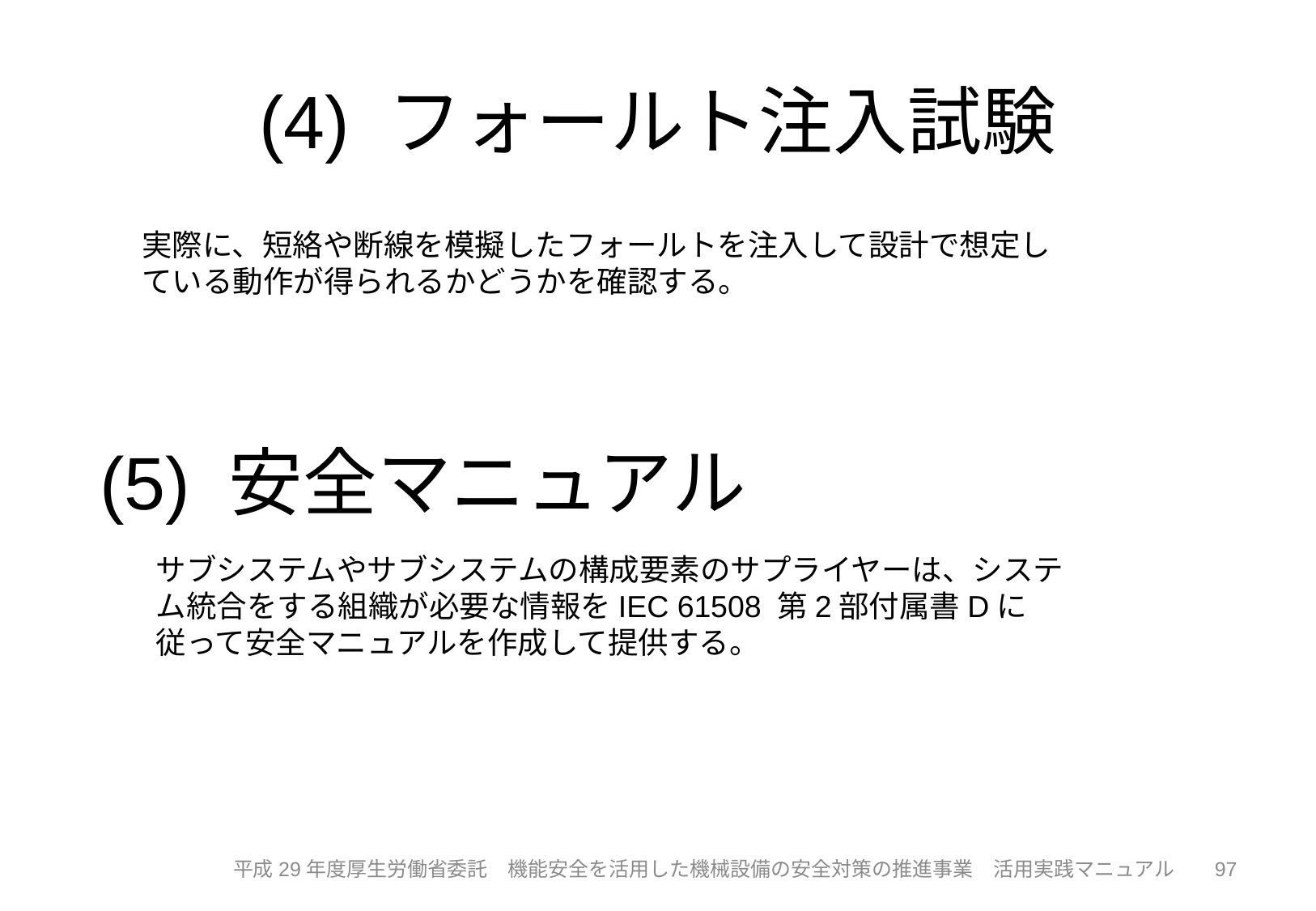

# (4) フォールト注入試験

実際に、短絡や断線を模擬したフォールトを注入して設計で想定している動作が得られるかどうかを確認する。

(5) 安全マニュアル
サブシステムやサブシステムの構成要素のサプライヤーは、システム統合をする組織が必要な情報をIEC 61508 第2部付属書Dに従って安全マニュアルを作成して提供する。
97
平成29年度厚生労働省委託　機能安全を活用した機械設備の安全対策の推進事業　活用実践マニュアル